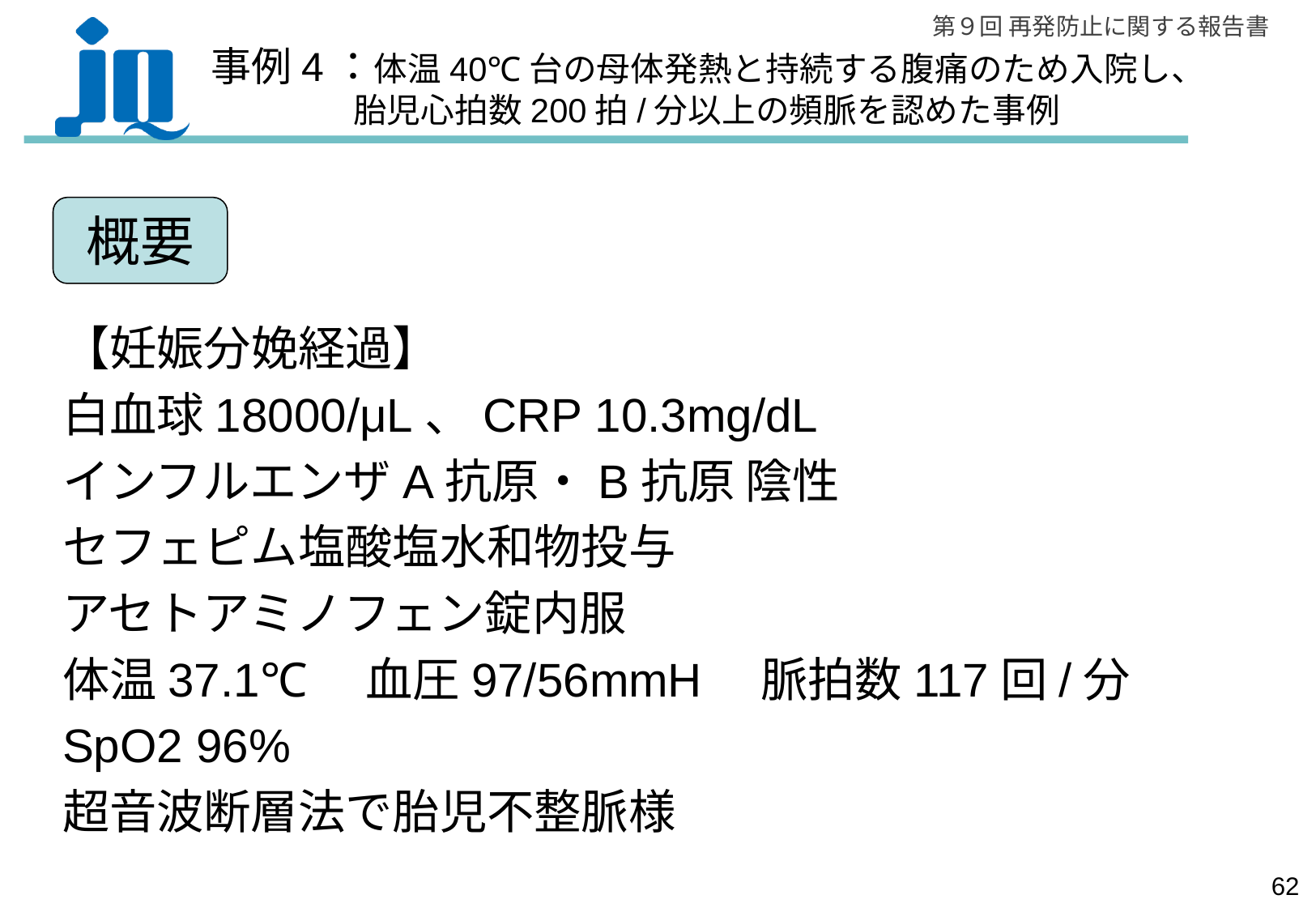

事例4：体温40℃台の母体発熱と持続する腹痛のため入院し、
　　　　 胎児心拍数200拍/分以上の頻脈を認めた事例
概要
【妊娠分娩経過】
白血球18000/μL、CRP 10.3mg/dL
インフルエンザA抗原・B抗原 陰性
セフェピム塩酸塩水和物投与
アセトアミノフェン錠内服
体温37.1℃　血圧97/56mmH　脈拍数117回/分
SpO2 96%
超音波断層法で胎児不整脈様
62